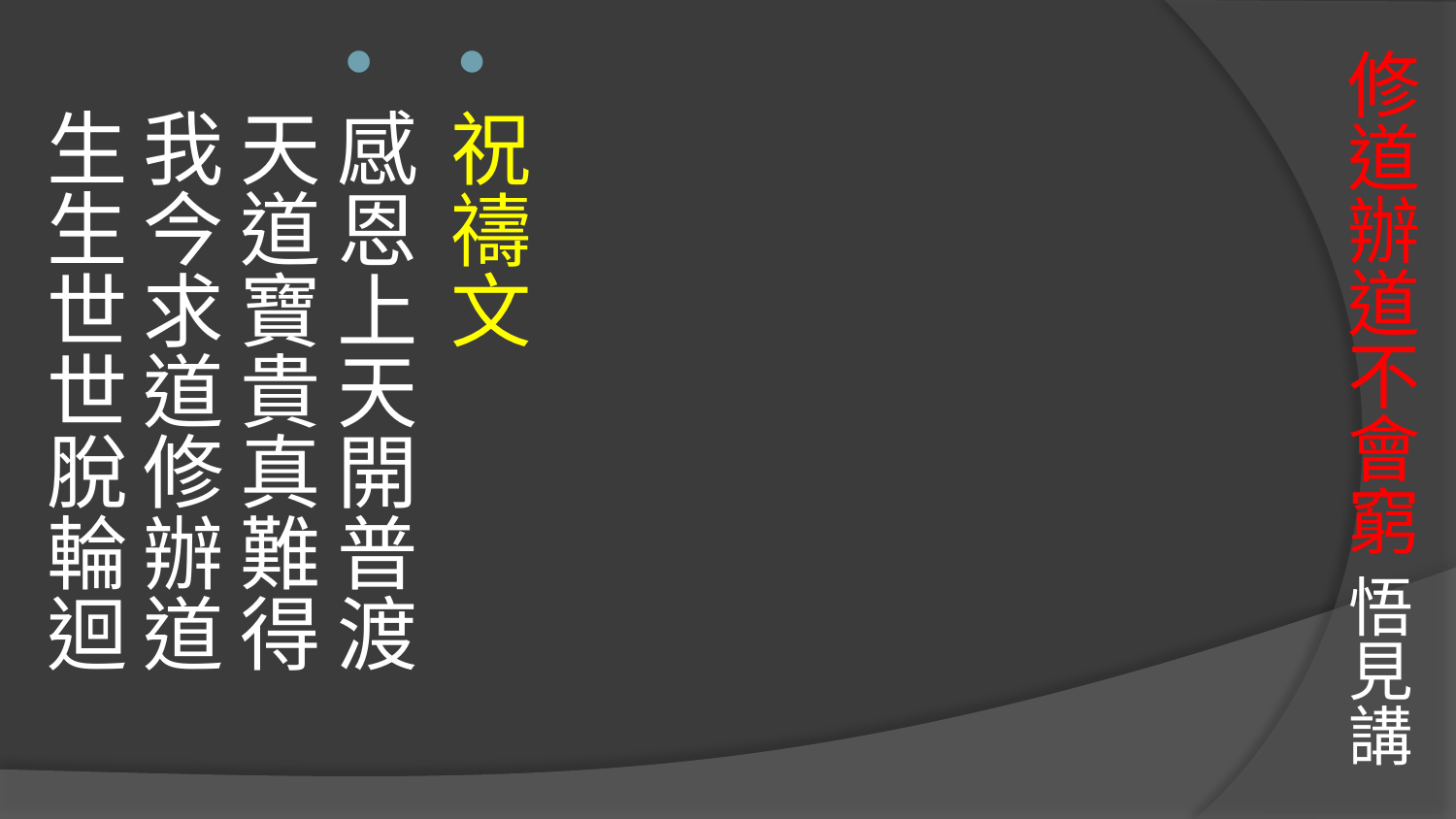

# 修道辦道不會窮 悟見講
祝禱文
感恩上天開普渡
天道寶貴真難得
我今求道修辦道
生生世世脫輪迴